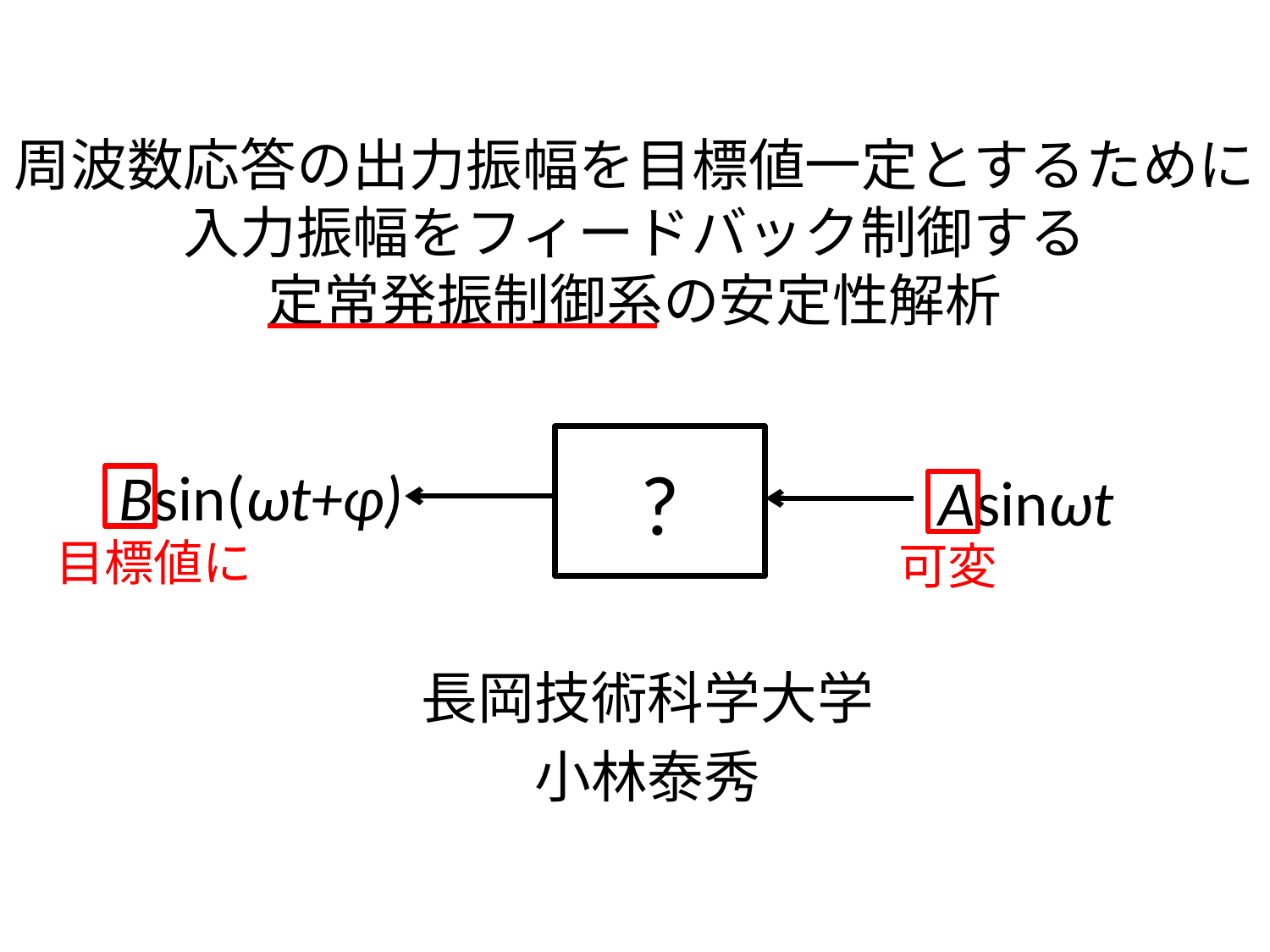

# 周波数応答の出力振幅を目標値一定とするために 入力振幅をフィードバック制御する 定常発振制御系の安定性解析
?
Bsin(ωt+φ)
Asinωt

目標値に
可変
長岡技術科学大学
小林泰秀